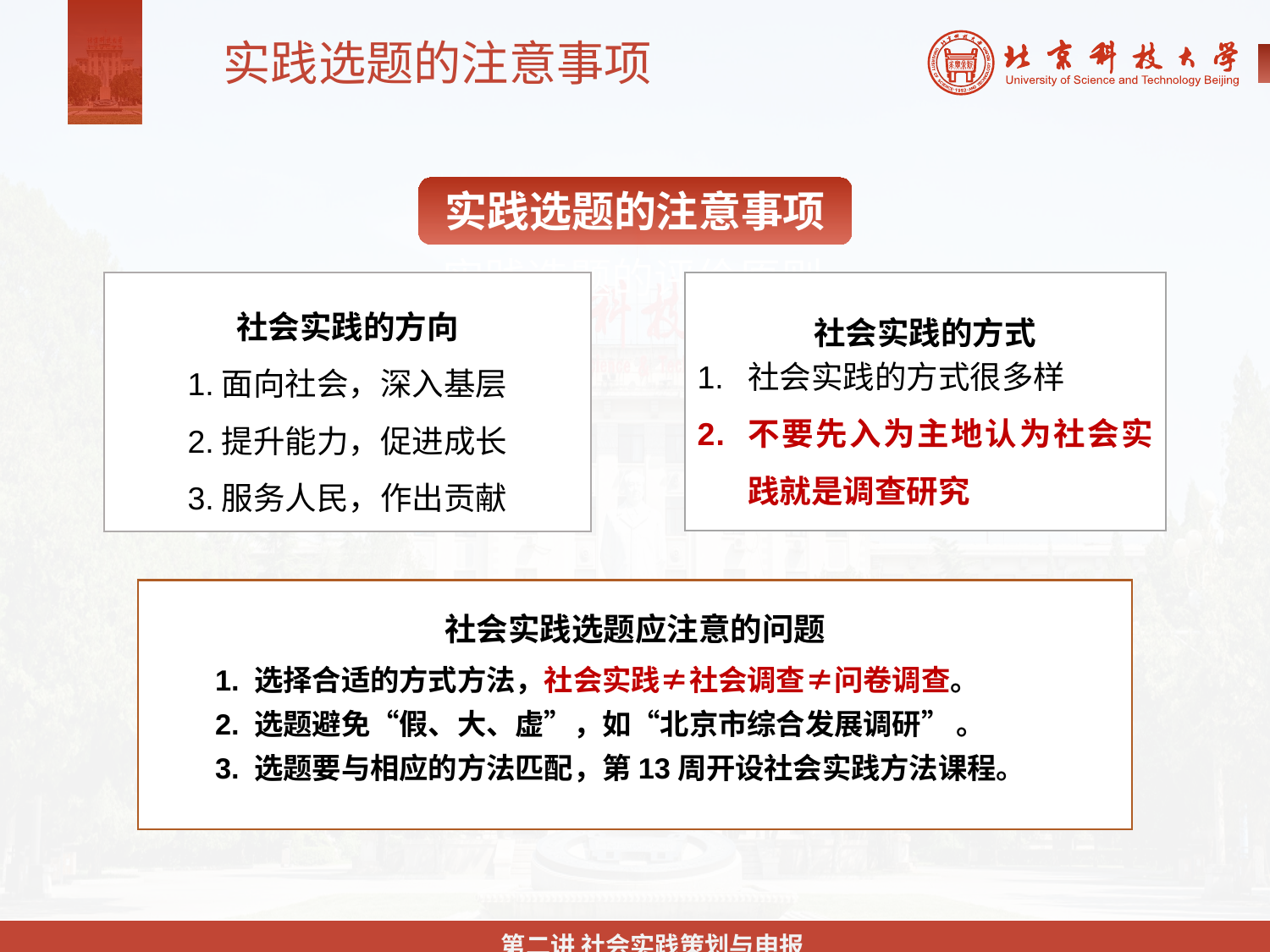

实践选题的注意事项

实践选题的注意事项
实践选题的评价原则
社会实践的方向
1.面向社会，深入基层
2.提升能力，促进成长
3.服务人民，作出贡献
社会实践的方式
社会实践的方式很多样
不要先入为主地认为社会实践就是调查研究

社会实践选题应注意的问题
1. 选择合适的方式方法，社会实践≠社会调查≠问卷调查。
2. 选题避免“假、大、虚”，如“北京市综合发展调研” 。
3. 选题要与相应的方法匹配，第13周开设社会实践方法课程。